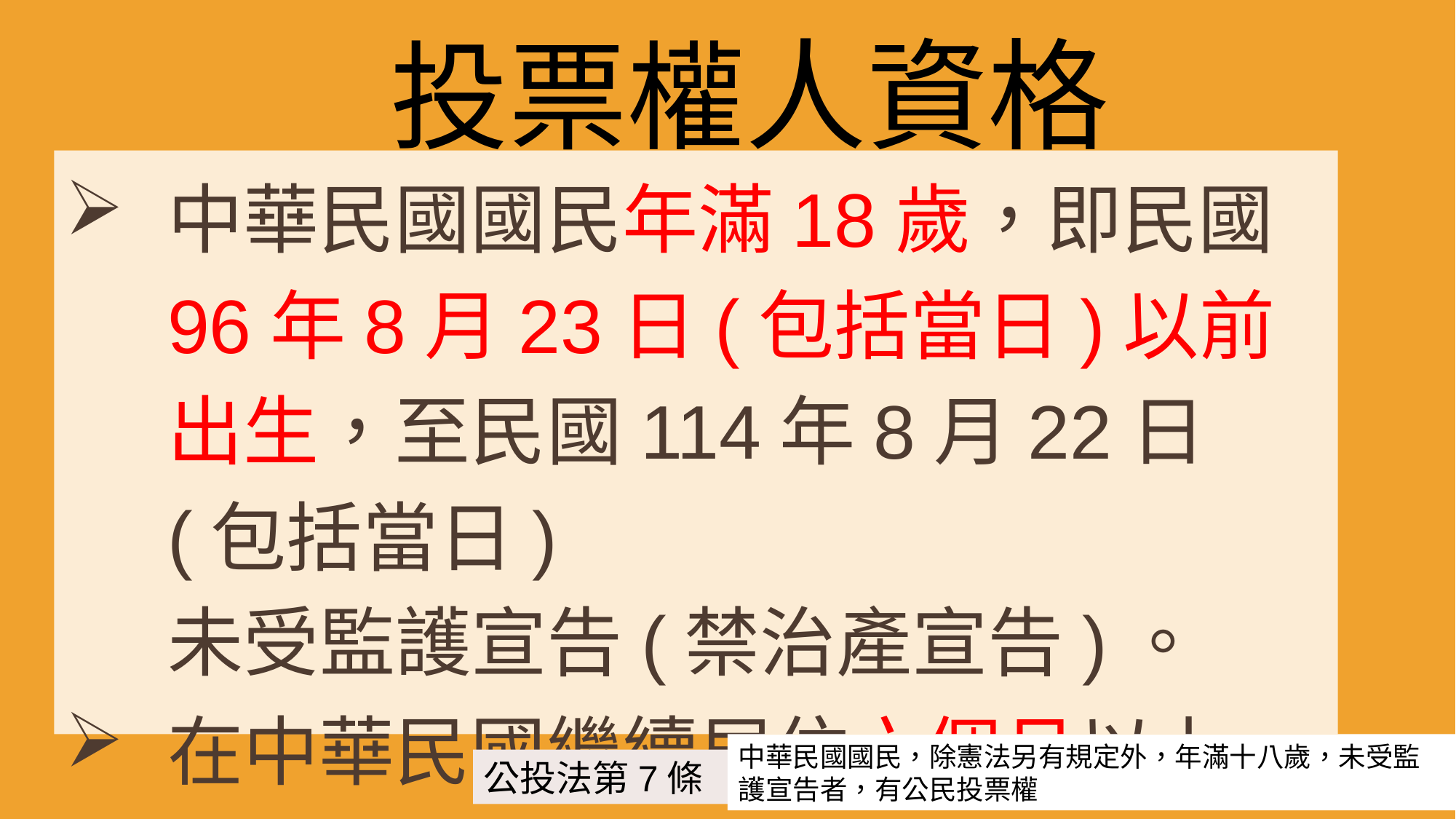

投票權人資格
中華民國國民年滿18歲，即民國96年8月23日(包括當日)以前出生，至民國114年8月22日(包括當日)
     未受監護宣告(禁治產宣告)。
在中華民國繼續居住六個月以上。
中華民國國民，除憲法另有規定外，年滿十八歲，未受監護宣告者，有公民投票權
公投法第7條